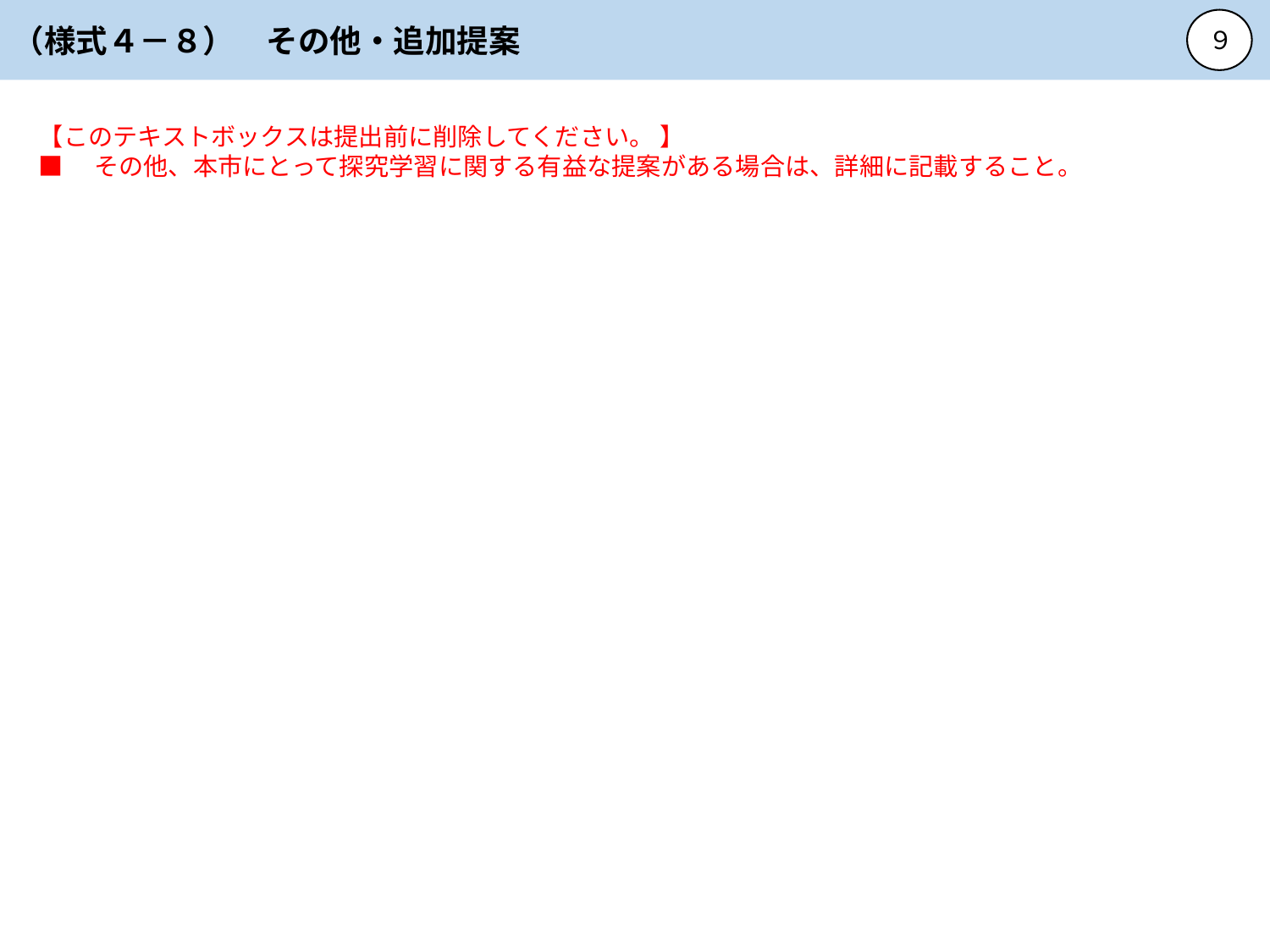

（様式４－８）　その他・追加提案
９
【このテキストボックスは提出前に削除してください。 】
■　その他、本市にとって探究学習に関する有益な提案がある場合は、詳細に記載すること。